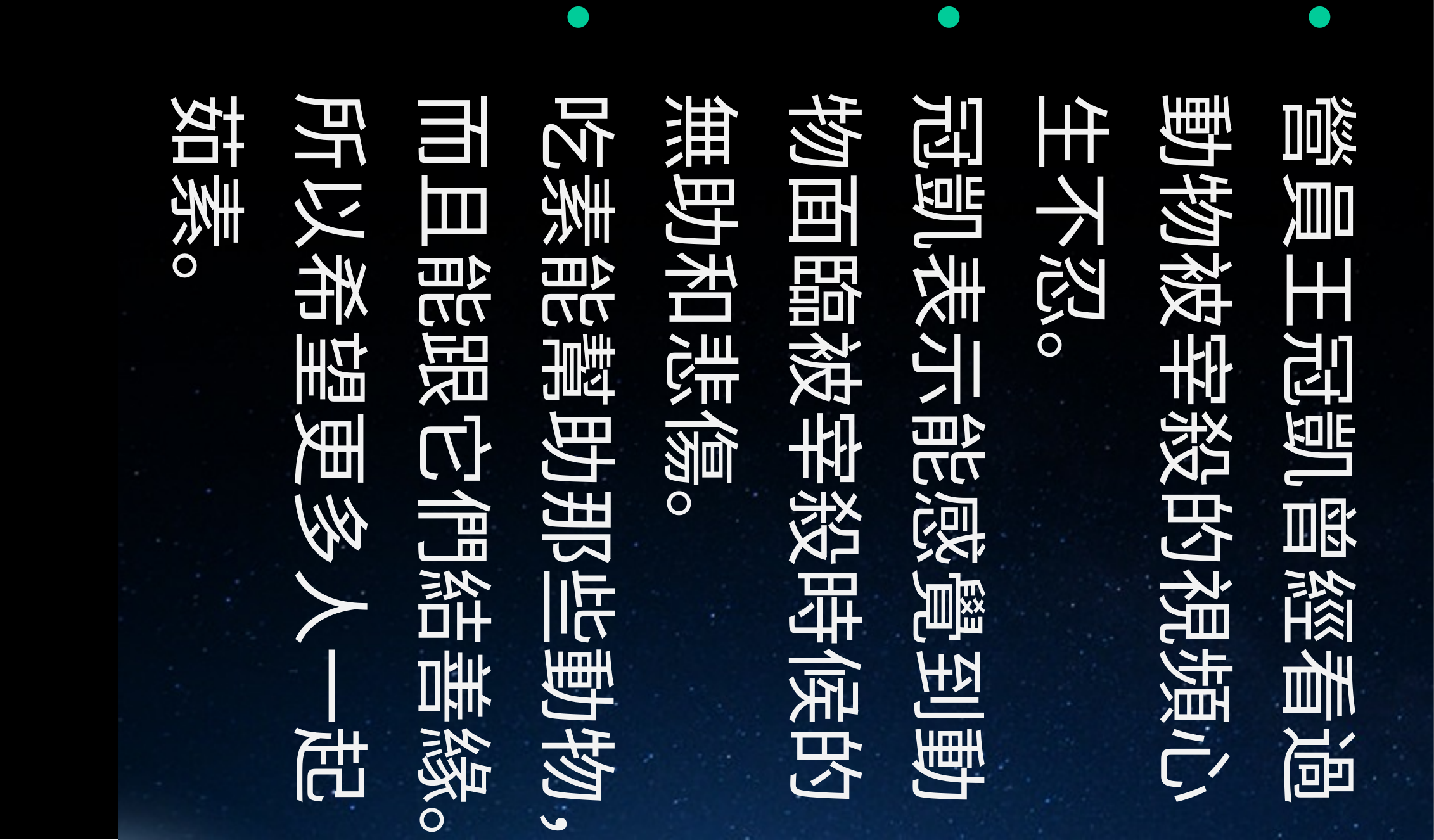

營員王冠凱曾經看過動物被宰殺的視頻心生不忍。
冠凱表示能感覺到動物面臨被宰殺時候的無助和悲傷。
吃素能幫助那些動物，而且能跟它們結善緣。所以希望更多人一起茹素。